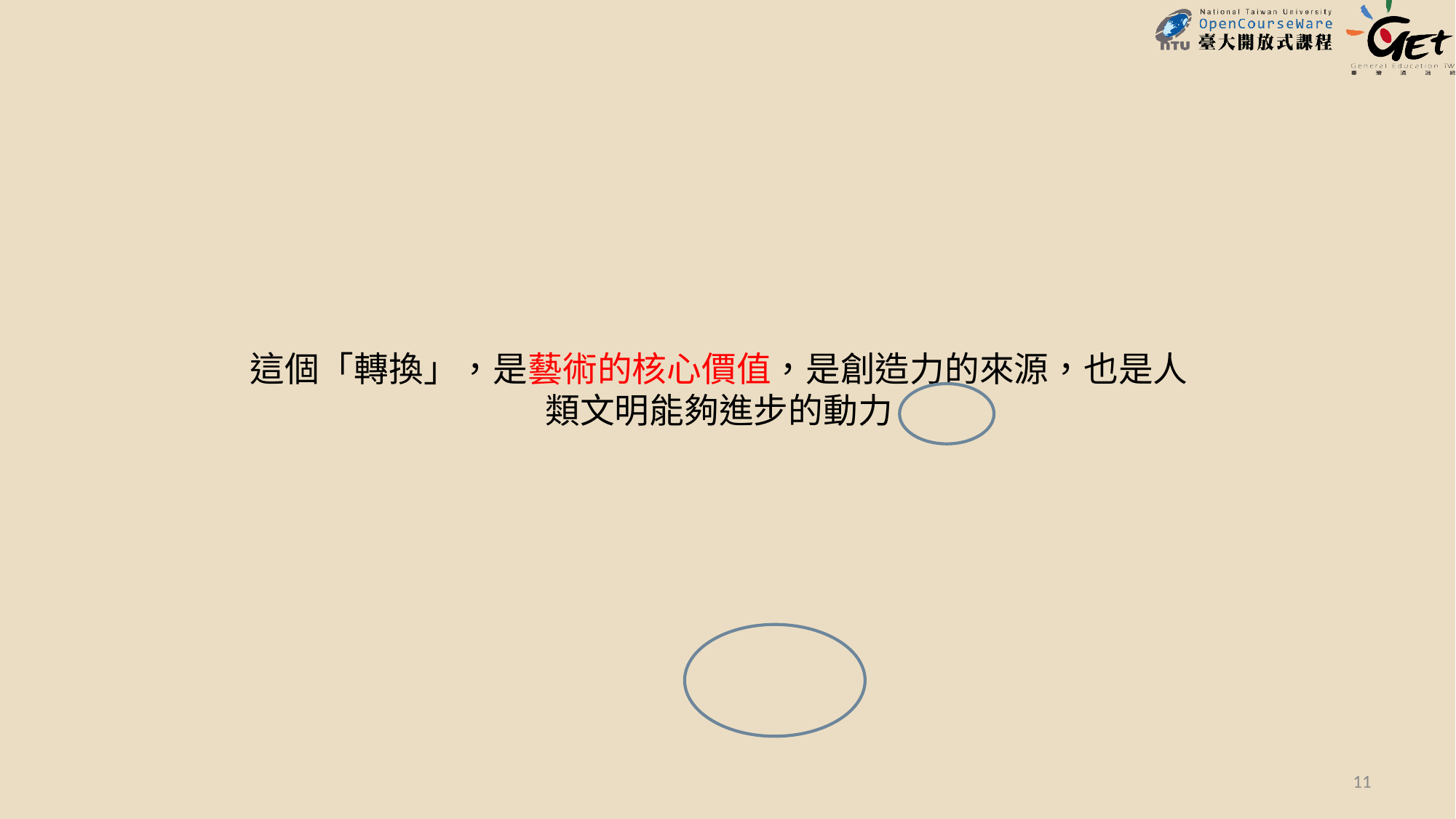

# 這個「轉換」，是藝術的核心價值，是創造力的來源，也是人類文明能夠進步的動力

11